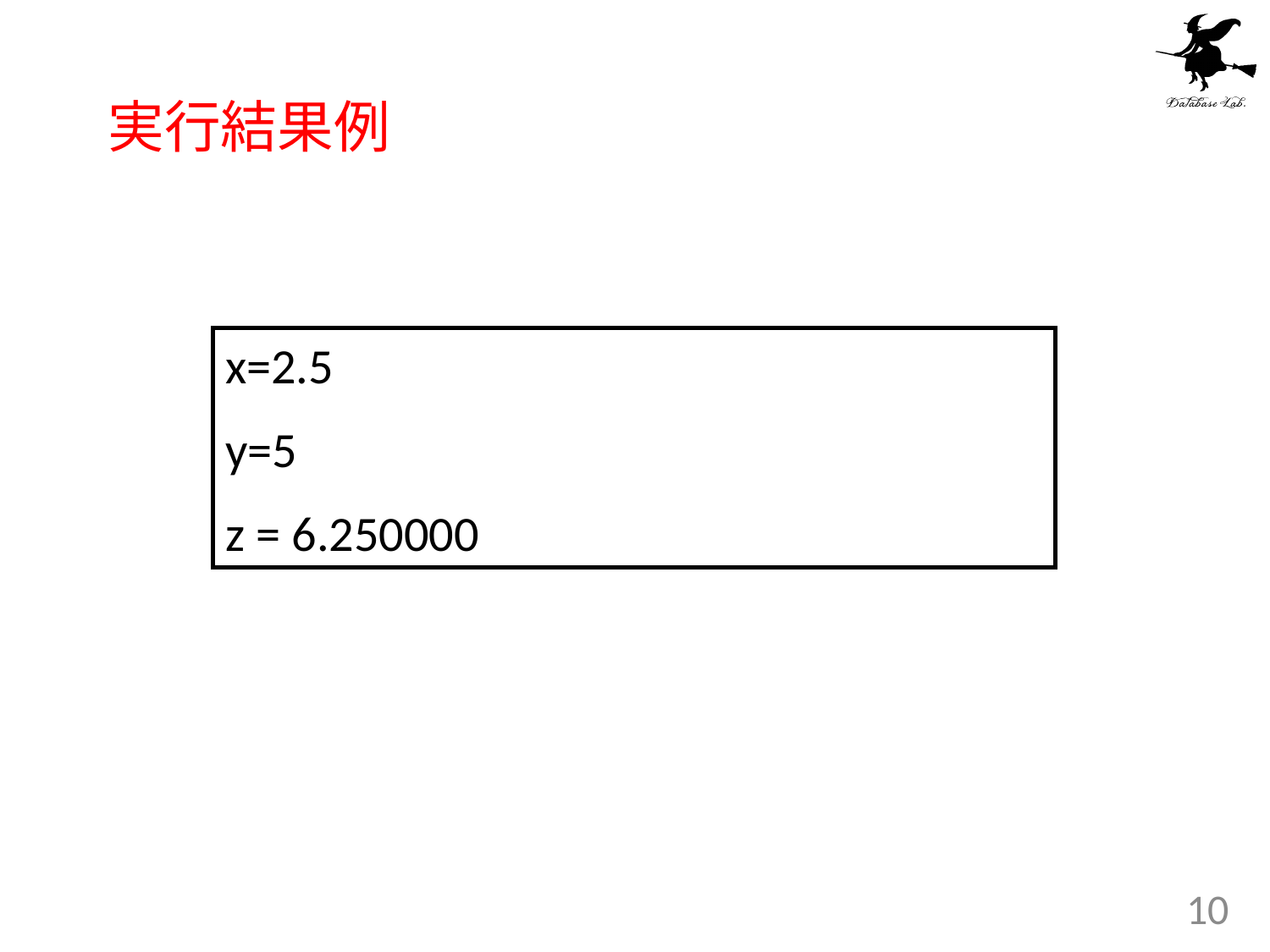

# 実行結果例
x=2.5
y=5
z = 6.250000
10